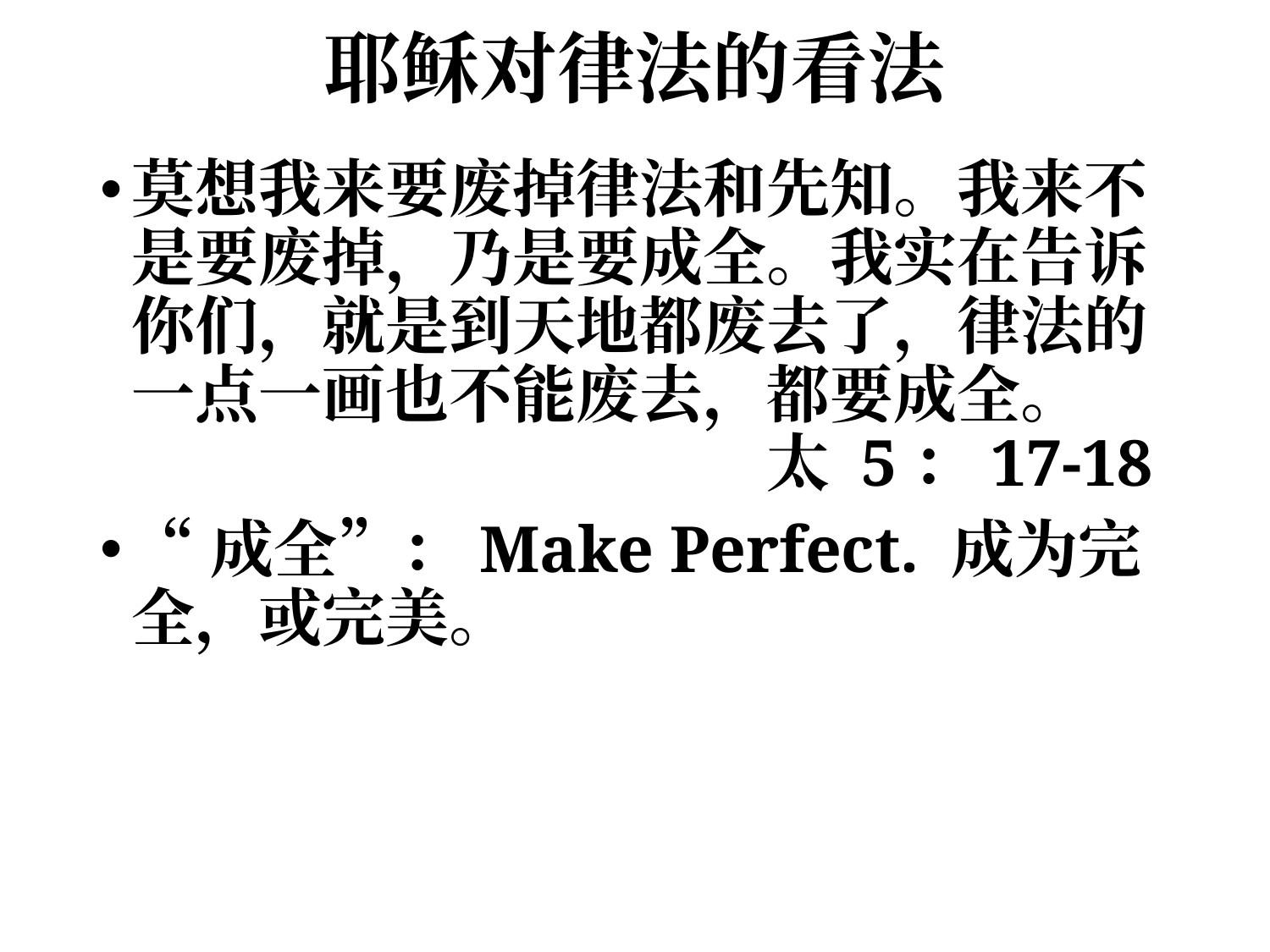

# 耶稣对律法的看法
莫想我来要废掉律法和先知。我来不是要废掉，乃是要成全。我实在告诉你们，就是到天地都废去了，律法的一点一画也不能废去，都要成全。						太 5：17-18
“成全”：Make Perfect. 成为完全，或完美。